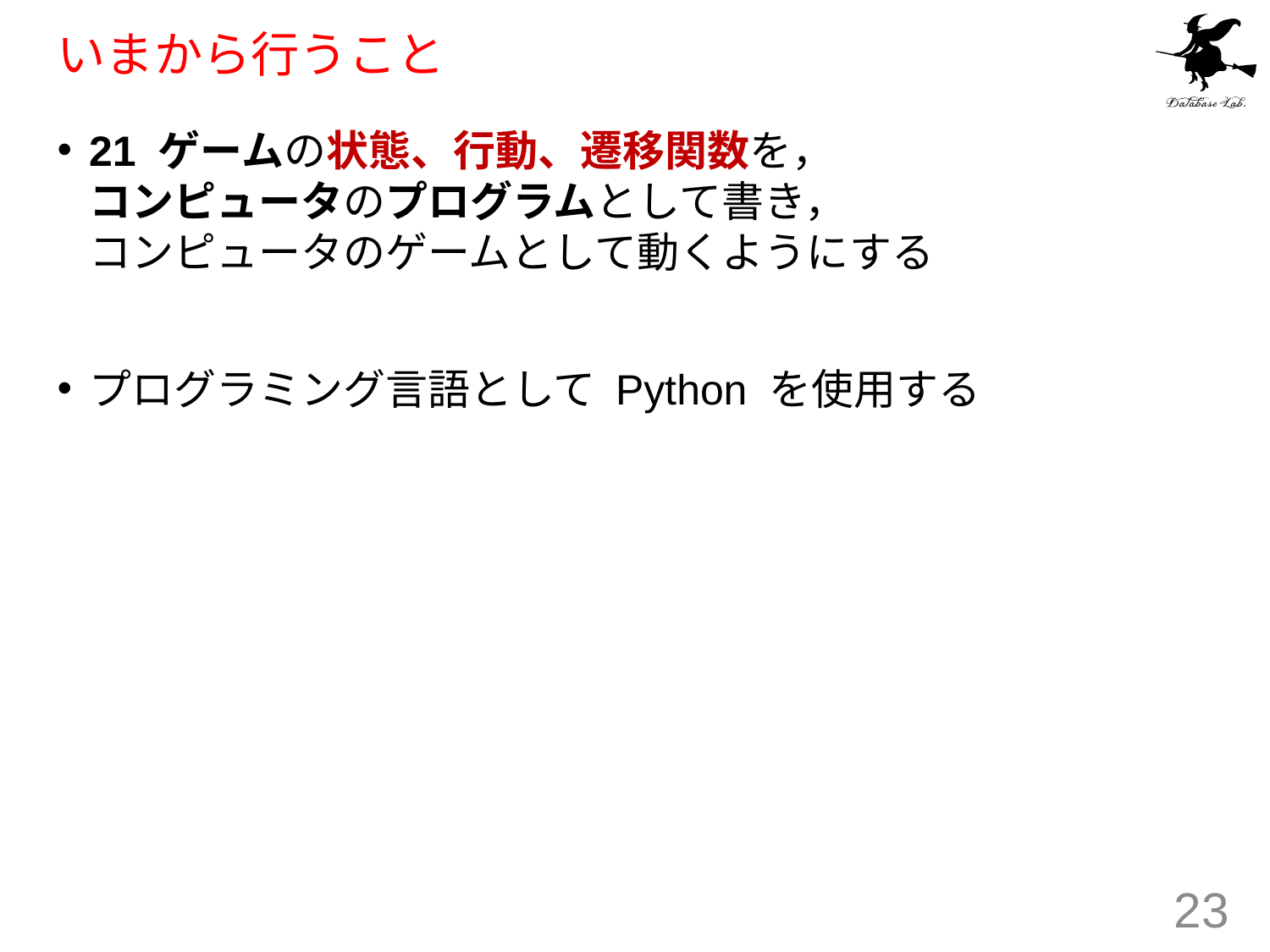

# いまから行うこと
21 ゲームの状態、行動、遷移関数を，
コンピュータのプログラムとして書き，
コンピュータのゲームとして動くようにする

プログラミング言語として Python を使用する

23